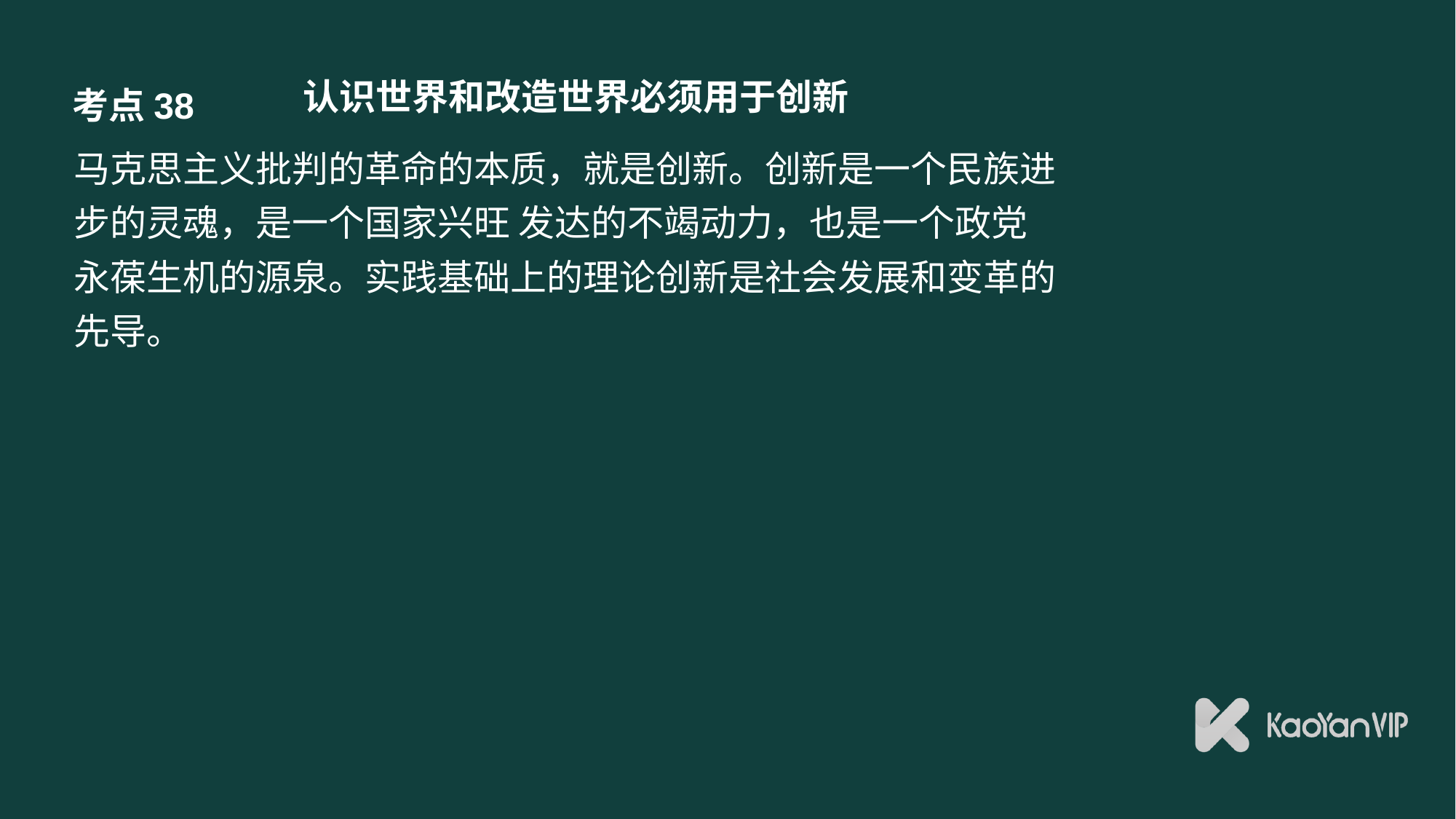

# 认识世界和改造世界必须用于创新
考点38
马克思主义批判的革命的本质，就是创新。创新是一个民族进步的灵魂，是一个国家兴旺 发达的不竭动力，也是一个政党永葆生机的源泉。实践基础上的理论创新是社会发展和变革的 先导。